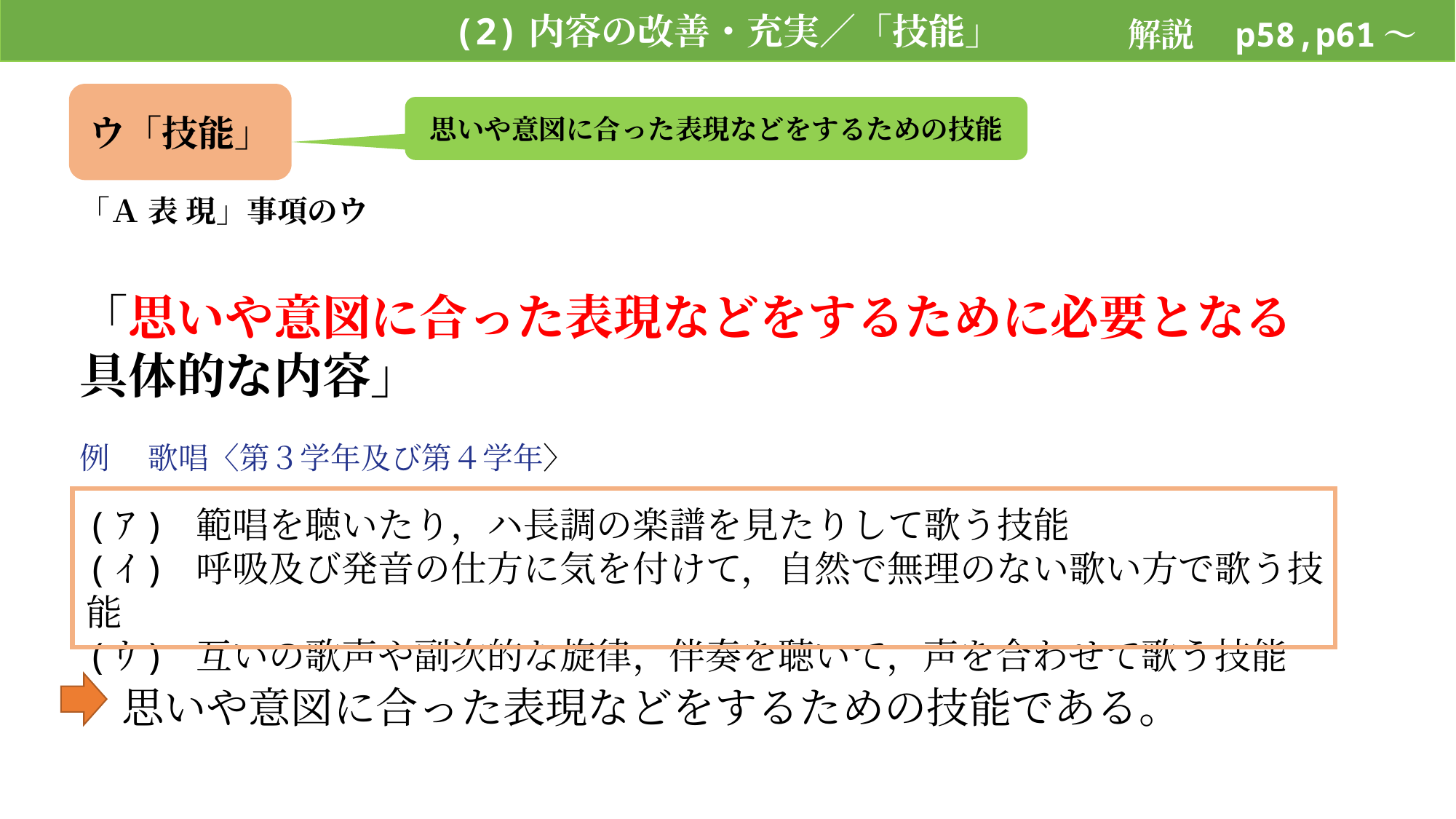

(2)内容の改善・充実／「技能」
解説　p58,p61～p63
ウ「技能」
思いや意図に合った表現などをするための技能
「Ａ 表 現」事項のウ

「思いや意図に合った表現などをするために必要となる具体的な内容」
例 　歌唱〈第３学年及び第４学年〉

(ｱ) 範唱を聴いたり，ハ長調の楽譜を見たりして歌う技能
(ｲ) 呼吸及び発音の仕方に気を付けて，自然で無理のない歌い方で歌う技能
(ｳ) 互いの歌声や副次的な旋律，伴奏を聴いて，声を合わせて歌う技能

思いや意図に合った表現などをするための技能である。